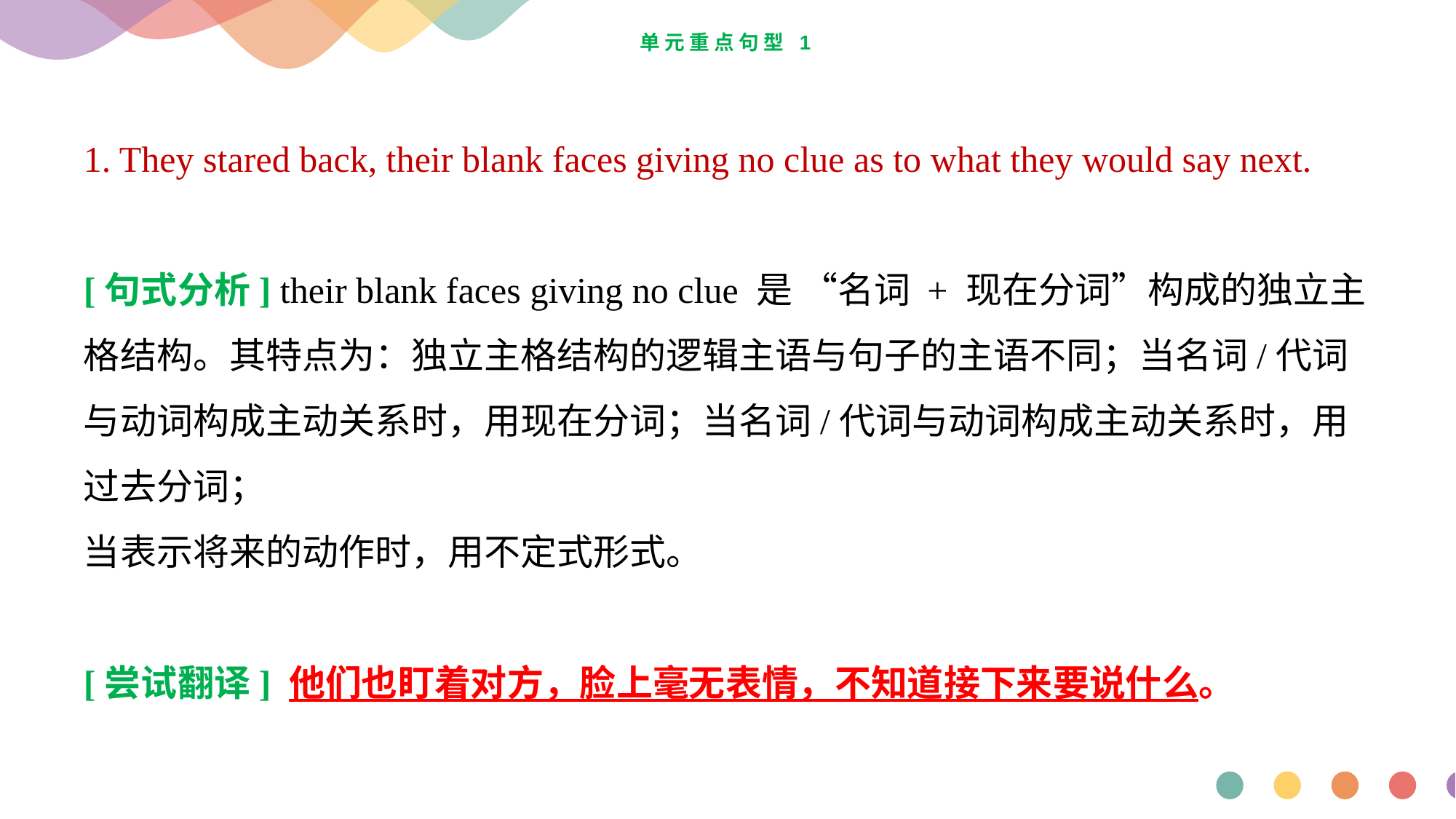

# 单元重点句型 1
1. They stared back, their blank faces giving no clue as to what they would say next.

[句式分析] their blank faces giving no clue 是 “名词 + 现在分词”构成的独立主格结构。其特点为：独立主格结构的逻辑主语与句子的主语不同；当名词/代词与动词构成主动关系时，用现在分词；当名词/代词与动词构成主动关系时，用过去分词；
当表示将来的动作时，用不定式形式。

[尝试翻译] 他们也盯着对方，脸上毫无表情，不知道接下来要说什么。